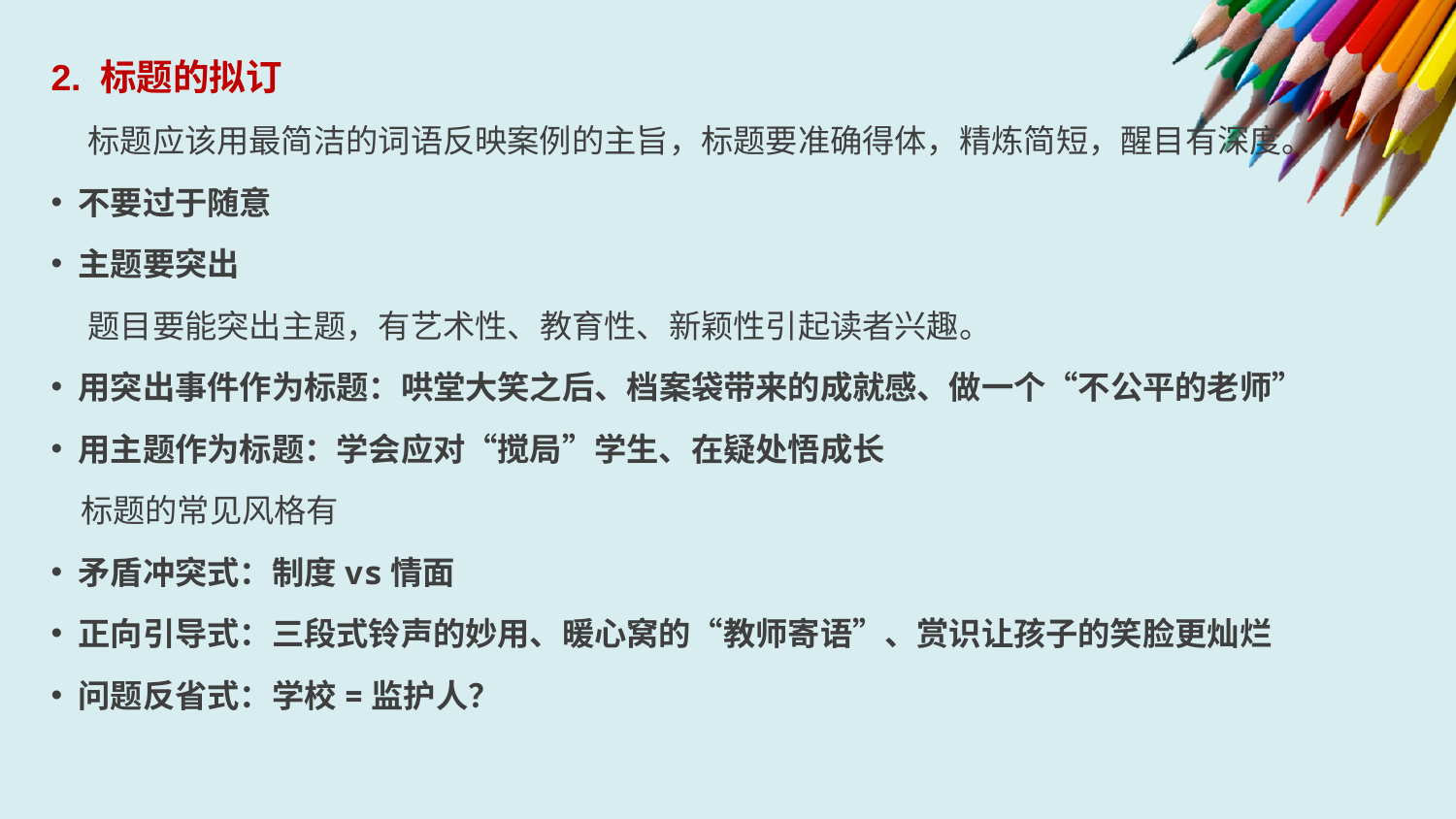

2. 标题的拟订
    标题应该用最简洁的词语反映案例的主旨，标题要准确得体，精炼简短，醒目有深度。
不要过于随意
主题要突出
    题目要能突出主题，有艺术性、教育性、新颖性引起读者兴趣。
用突出事件作为标题：哄堂大笑之后、档案袋带来的成就感、做一个“不公平的老师”
用主题作为标题：学会应对“搅局”学生、在疑处悟成长
   标题的常见风格有
矛盾冲突式：制度vs情面
正向引导式：三段式铃声的妙用、暖心窝的“教师寄语”、赏识让孩子的笑脸更灿烂
问题反省式：学校=监护人？